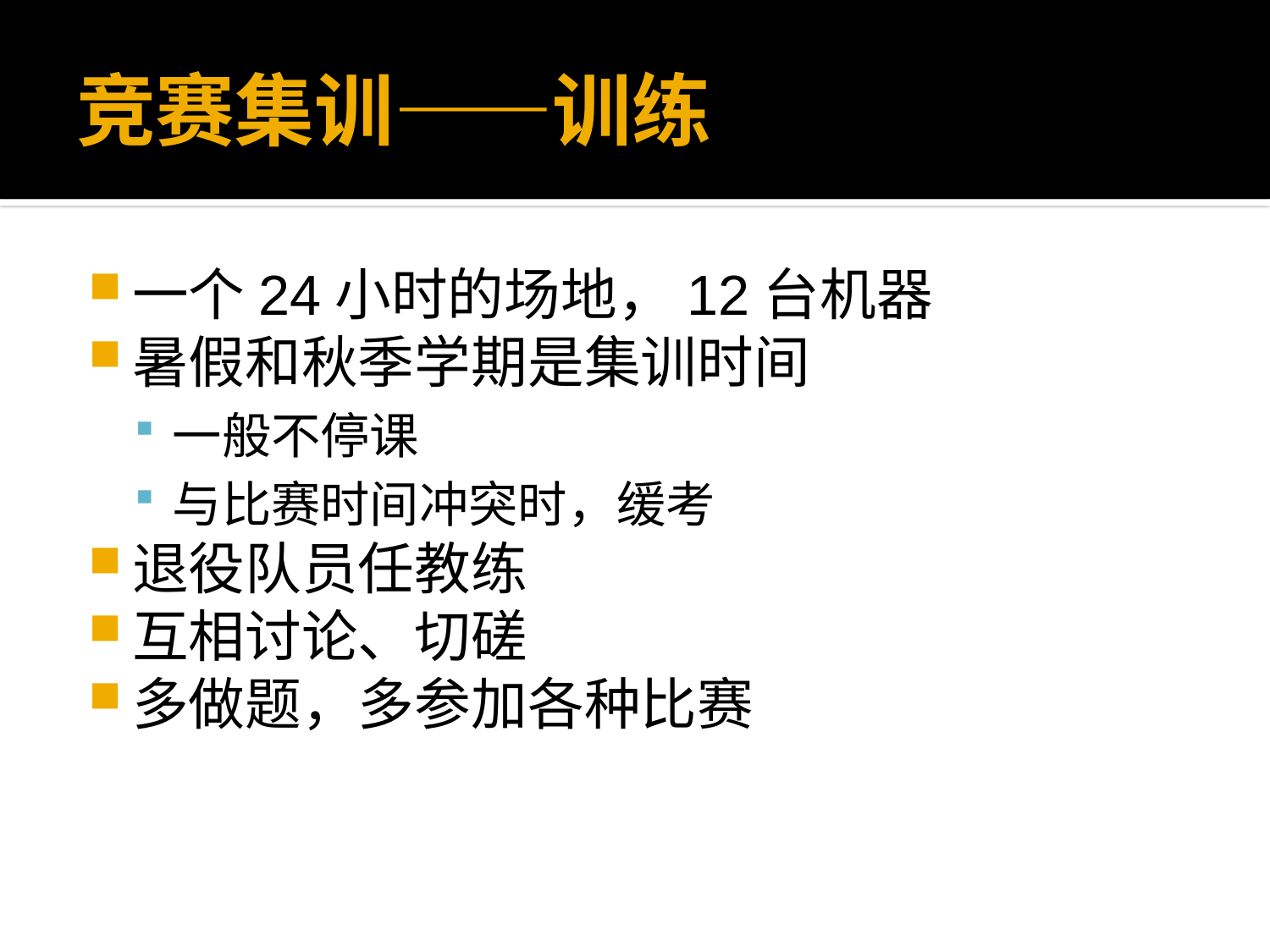

# 竞赛集训——训练
一个24小时的场地，12台机器
暑假和秋季学期是集训时间
一般不停课
与比赛时间冲突时，缓考
退役队员任教练
互相讨论、切磋
多做题，多参加各种比赛